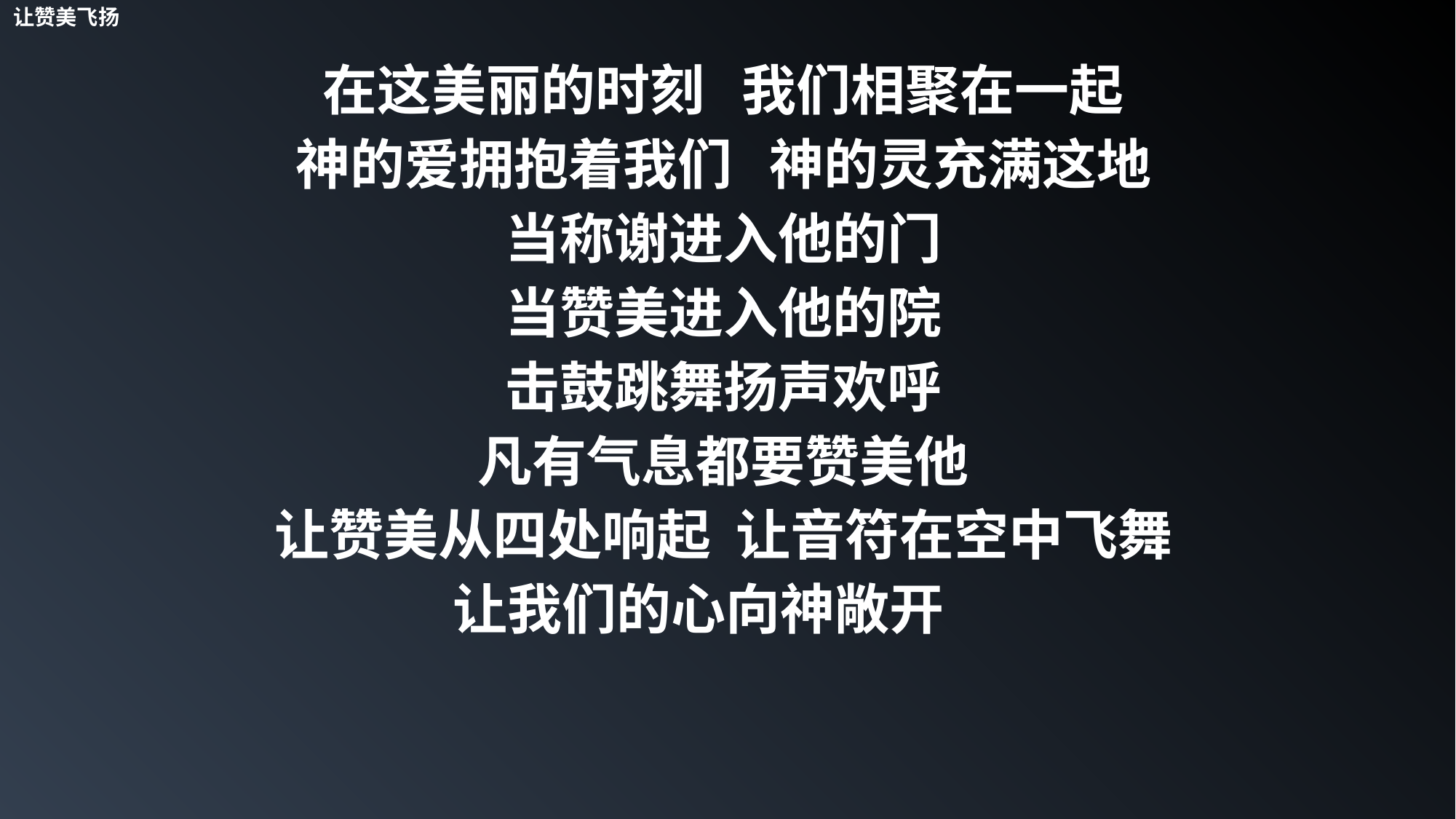

让赞美飞扬
在这美丽的时刻   我们相聚在一起
神的爱拥抱着我们   神的灵充满这地
当称谢进入他的门
当赞美进入他的院
击鼓跳舞扬声欢呼
凡有气息都要赞美他
让赞美从四处响起  让音符在空中飞舞
让我们的心向神敞开